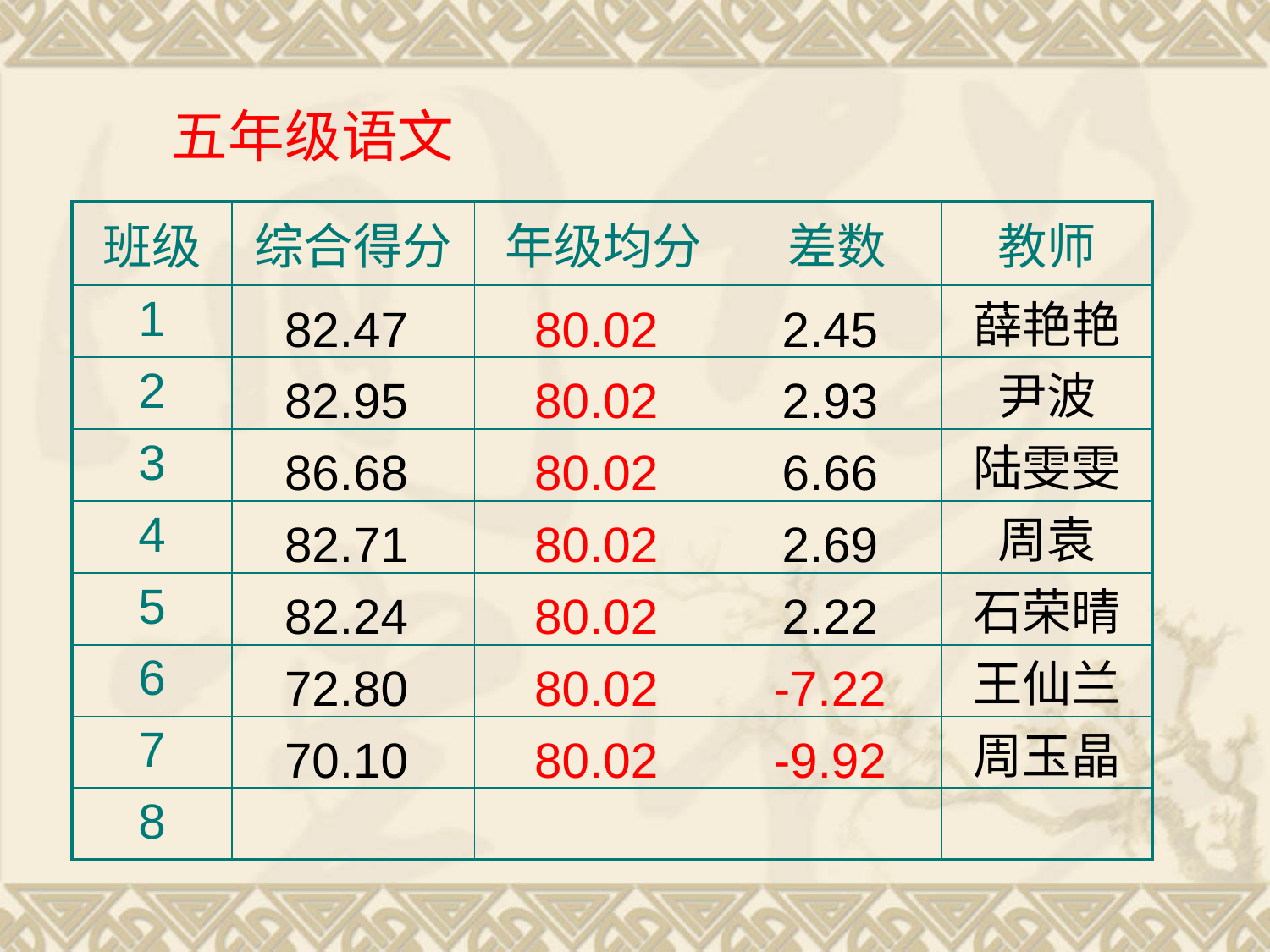

五年级语文
| 班级 | 综合得分 | 年级均分 | 差数 | 教师 |
| --- | --- | --- | --- | --- |
| 1 | 82.47 | 80.02 | 2.45 | 薛艳艳 |
| 2 | 82.95 | 80.02 | 2.93 | 尹波 |
| 3 | 86.68 | 80.02 | 6.66 | 陆雯雯 |
| 4 | 82.71 | 80.02 | 2.69 | 周袁 |
| 5 | 82.24 | 80.02 | 2.22 | 石荣晴 |
| 6 | 72.80 | 80.02 | -7.22 | 王仙兰 |
| 7 | 70.10 | 80.02 | -9.92 | 周玉晶 |
| 8 |  |  |  |  |